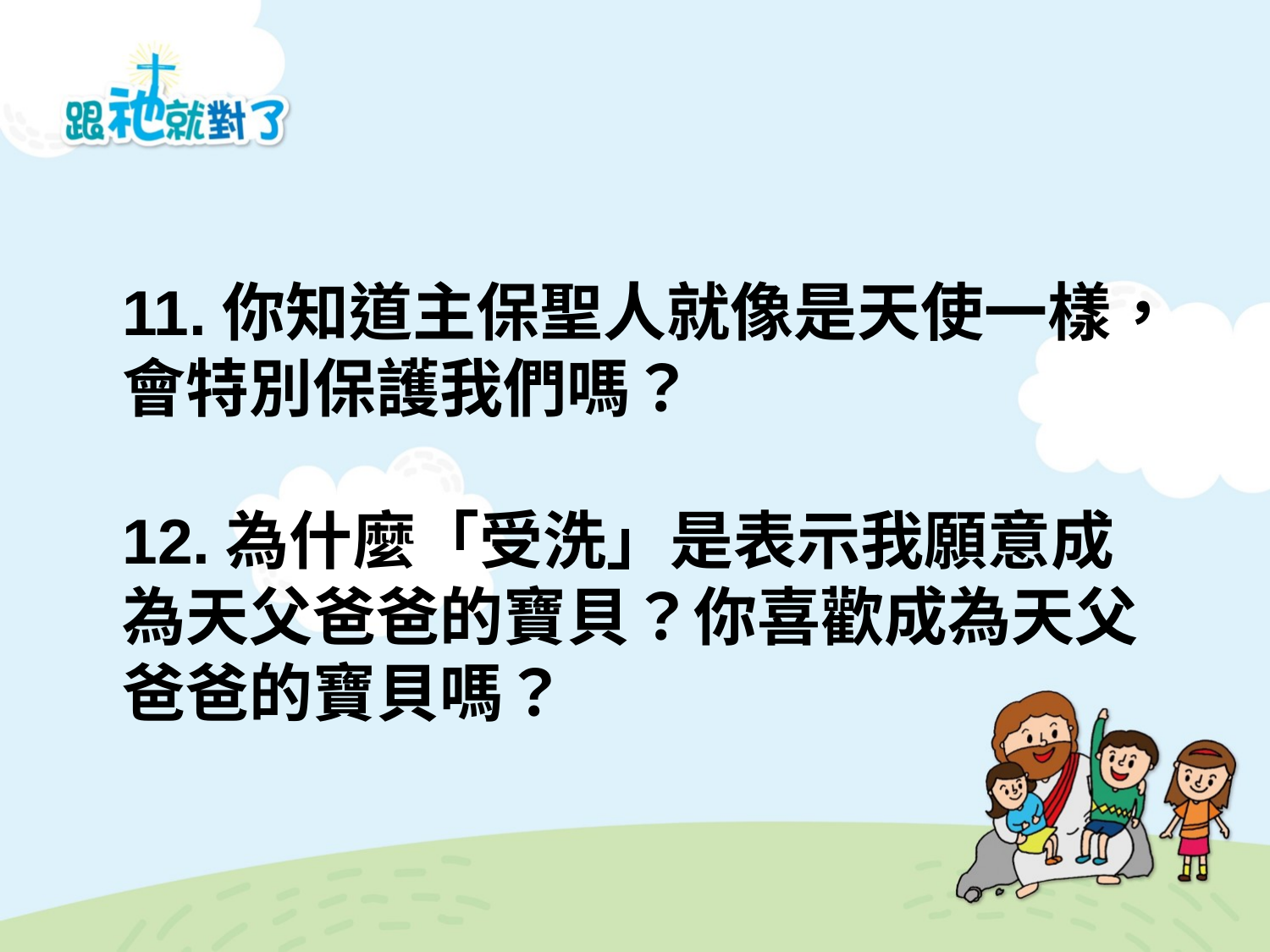

11.你知道主保聖人就像是天使一樣，會特別保護我們嗎？

12.為什麼「受洗」是表示我願意成為天父爸爸的寶貝？你喜歡成為天父爸爸的寶貝嗎？